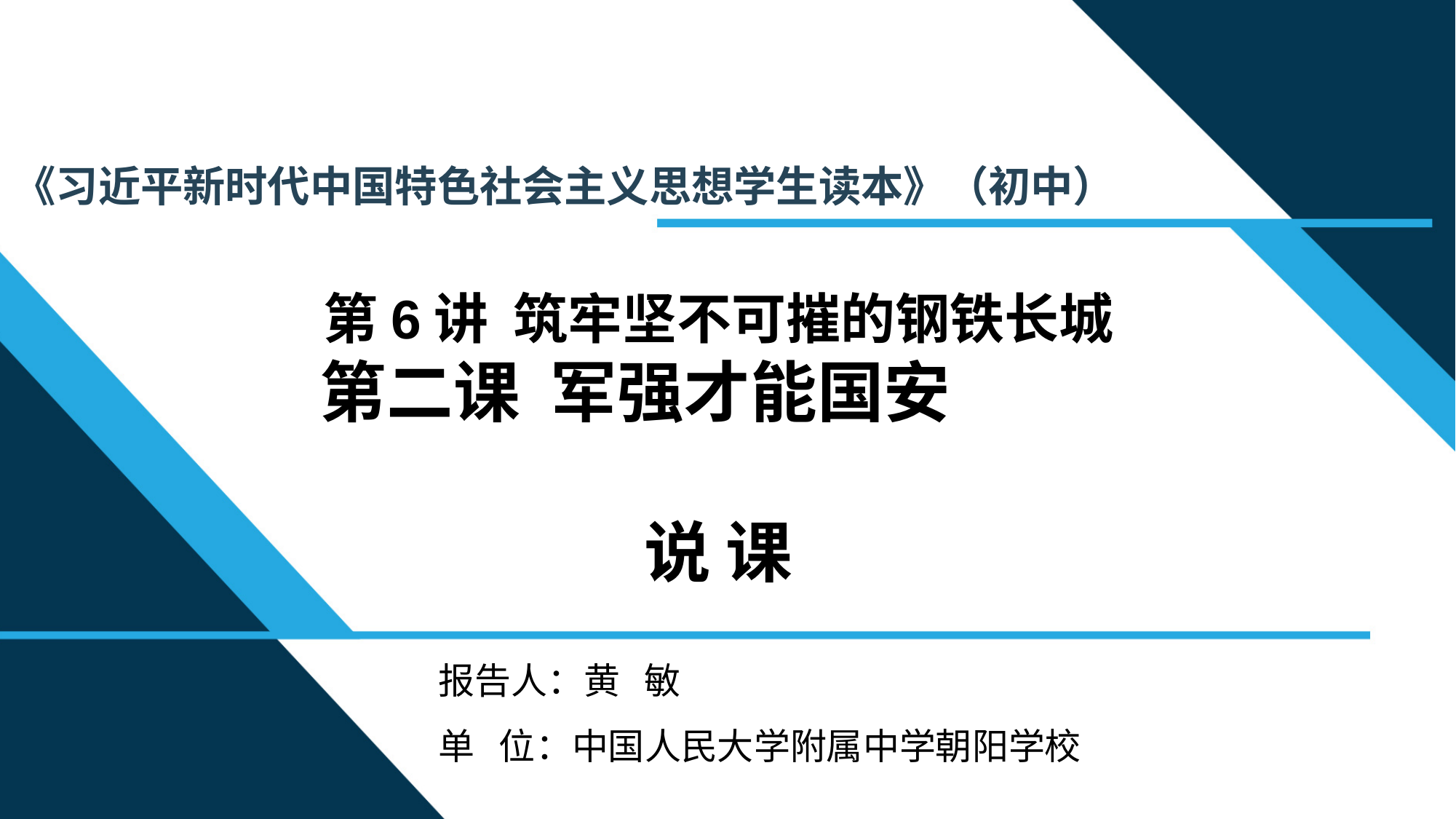

《习近平新时代中国特色社会主义思想学生读本》（初中）

第6讲  筑牢坚不可摧的钢铁长城
第二课  军强才能国安

说 课

报告人：黄   敏
单   位：中国人民大学附属中学朝阳学校